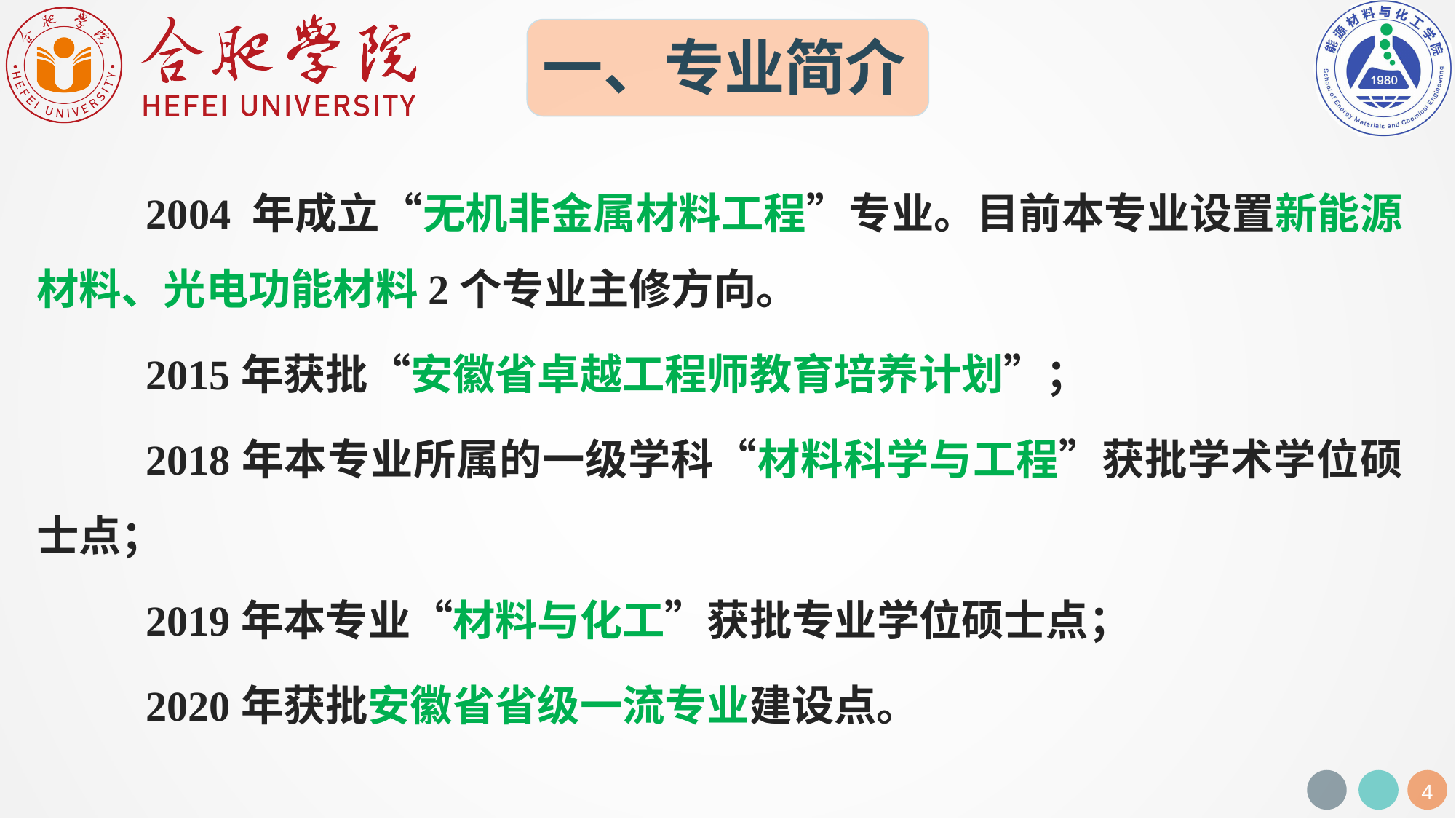

一、专业简介
 	2004 年成立“无机非金属材料工程”专业。目前本专业设置新能源材料、光电功能材料2个专业主修方向。
	2015年获批“安徽省卓越工程师教育培养计划”；
	2018年本专业所属的一级学科“材料科学与工程”获批学术学位硕士点；
	2019年本专业“材料与化工”获批专业学位硕士点；
	2020年获批安徽省省级一流专业建设点。